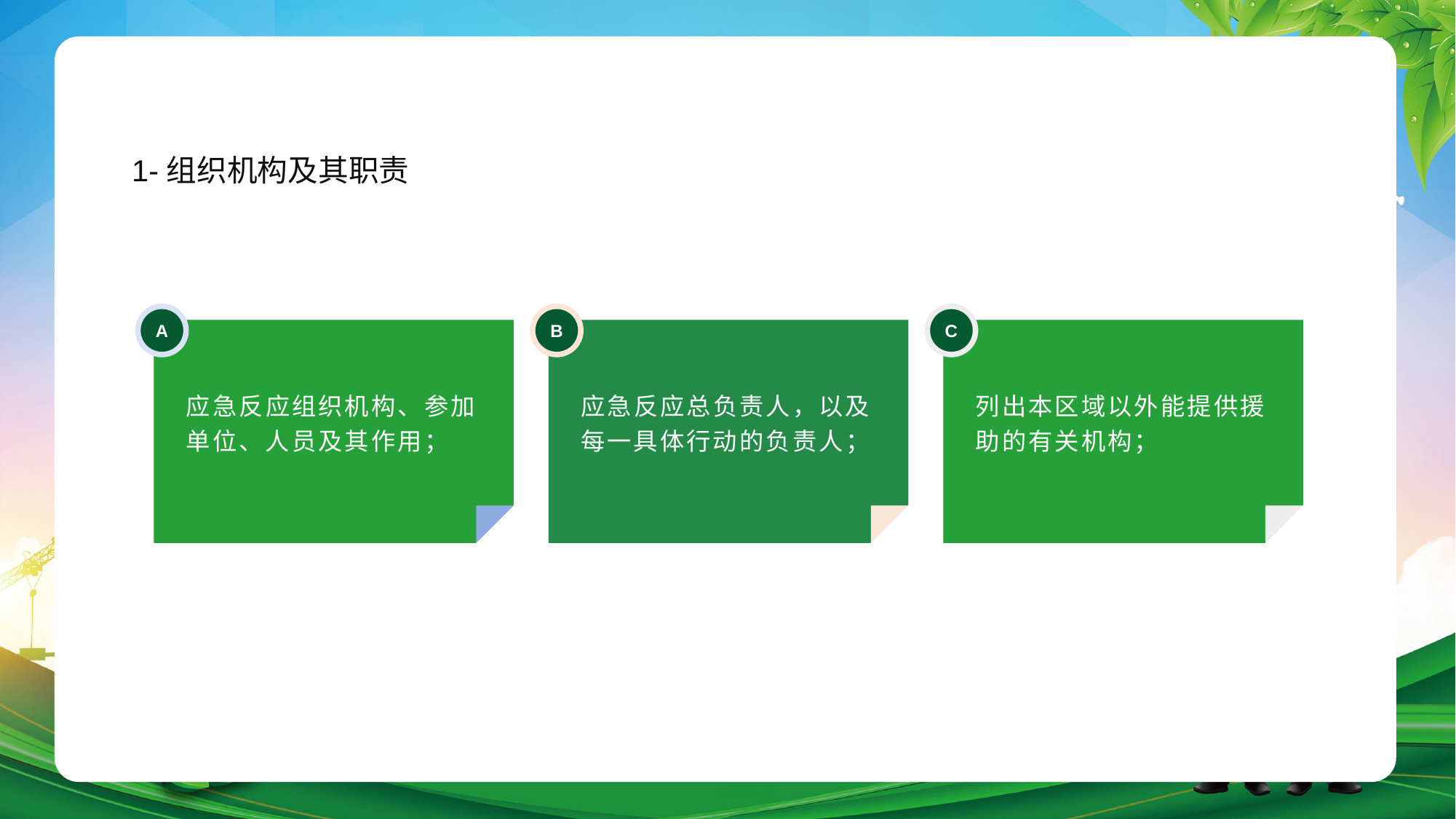

1-组织机构及其职责

A
B
C

应急反应组织机构、参加单位、人员及其作用；
应急反应总负责人，以及每一具体行动的负责人；
列出本区域以外能提供援助的有关机构；